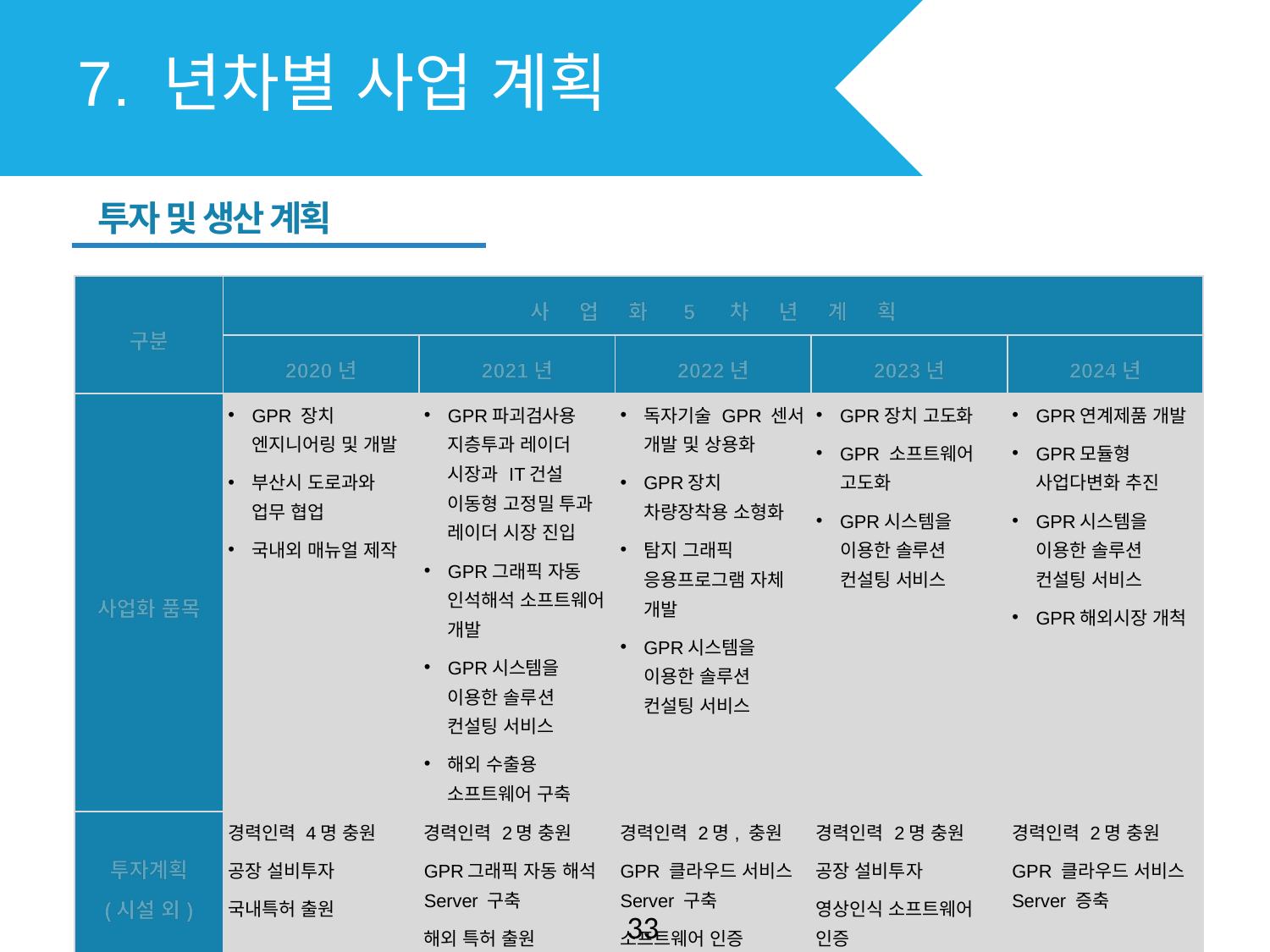

7. 년차별 사업 계획

 투자 및 생산 계획
| 구분 | 사     업     화     5     차     년     계     획 |  |  |  |  |
| --- | --- | --- | --- | --- | --- |
|  | 2020년 | 2021년 | 2022년 | 2023년 | 2024년 |
| 사업화 품목 | GPR 장치 엔지니어링 및 개발 부산시 도로과와 업무 협업 국내외 매뉴얼 제작 | GPR파괴검사용 지층투과 레이더 시장과 IT건설 이동형 고정밀 투과 레이더 시장 진입 GPR그래픽 자동 인석해석 소프트웨어 개발 GPR시스템을 이용한 솔루션 컨설팅 서비스 해외 수출용 소프트웨어 구축 | 독자기술 GPR 센서 개발 및 상용화 GPR장치 차량장착용 소형화 탐지 그래픽 응용프로그램 자체 개발 GPR시스템을 이용한 솔루션 컨설팅 서비스 | GPR장치 고도화 GPR 소프트웨어 고도화 GPR시스템을 이용한 솔루션 컨설팅 서비스 | GPR연계제품 개발 GPR모듈형 사업다변화 추진 GPR시스템을 이용한 솔루션 컨설팅 서비스 GPR해외시장 개척 |
| 투자계획 (시설 외) | 경력인력 4명 충원 공장 설비투자 국내특허 출원 | 경력인력 2명 충원 GPR그래픽 자동 해석 Server 구축 해외 특허 출원 | 경력인력 2명, 충원 GPR 클라우드 서비스 Server 구축 소프트웨어 인증 | 경력인력 2명 충원 공장 설비투자 영상인식 소프트웨어 인증 | 경력인력 2명 충원 GPR 클라우드 서비스 Server 증축 |
33